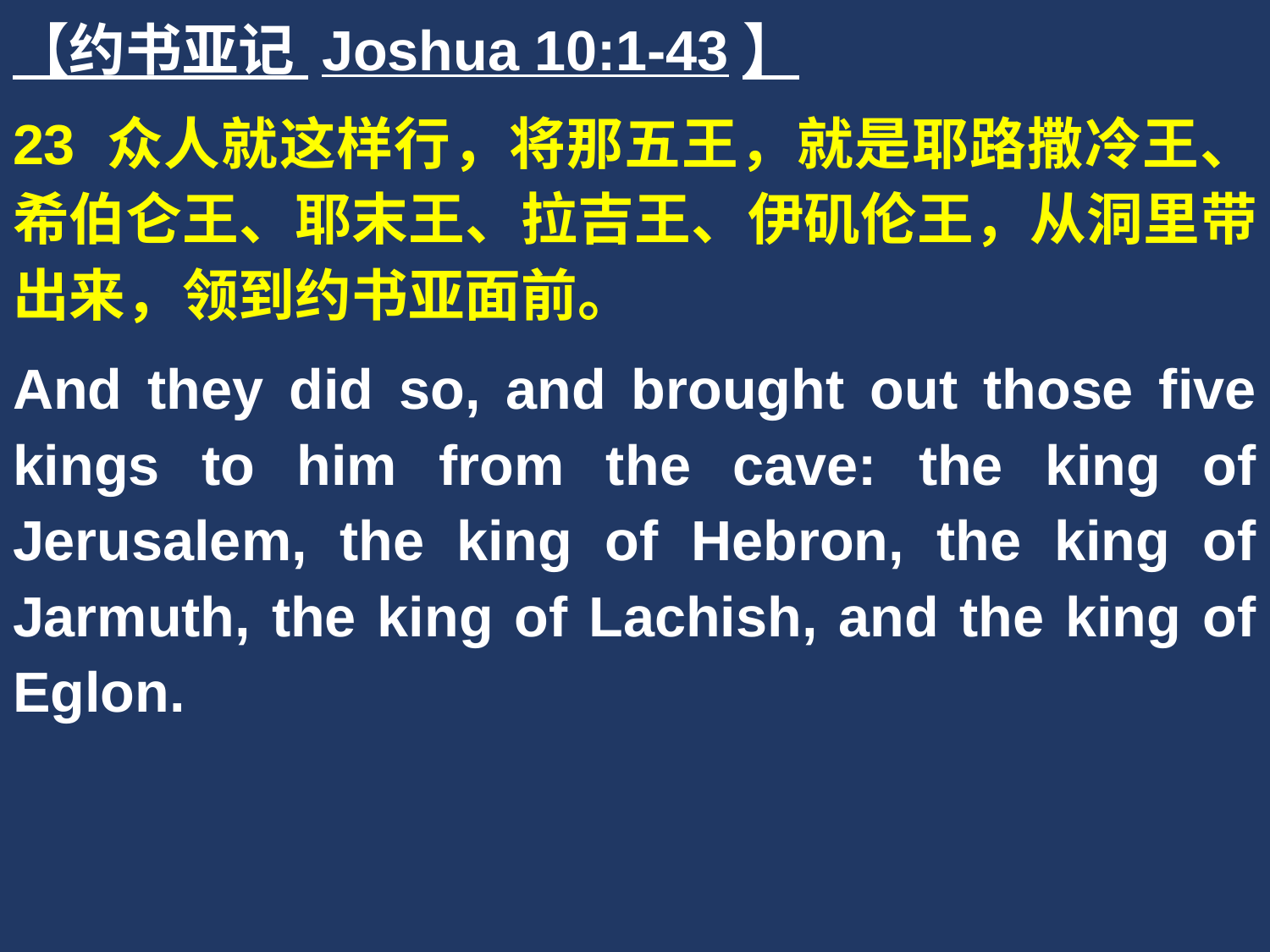

【约书亚记 Joshua 10:1-43】
23 众人就这样行，将那五王，就是耶路撒冷王、希伯仑王、耶末王、拉吉王、伊矶伦王，从洞里带出来，领到约书亚面前。
And they did so, and brought out those five kings to him from the cave: the king of Jerusalem, the king of Hebron, the king of Jarmuth, the king of Lachish, and the king of Eglon.